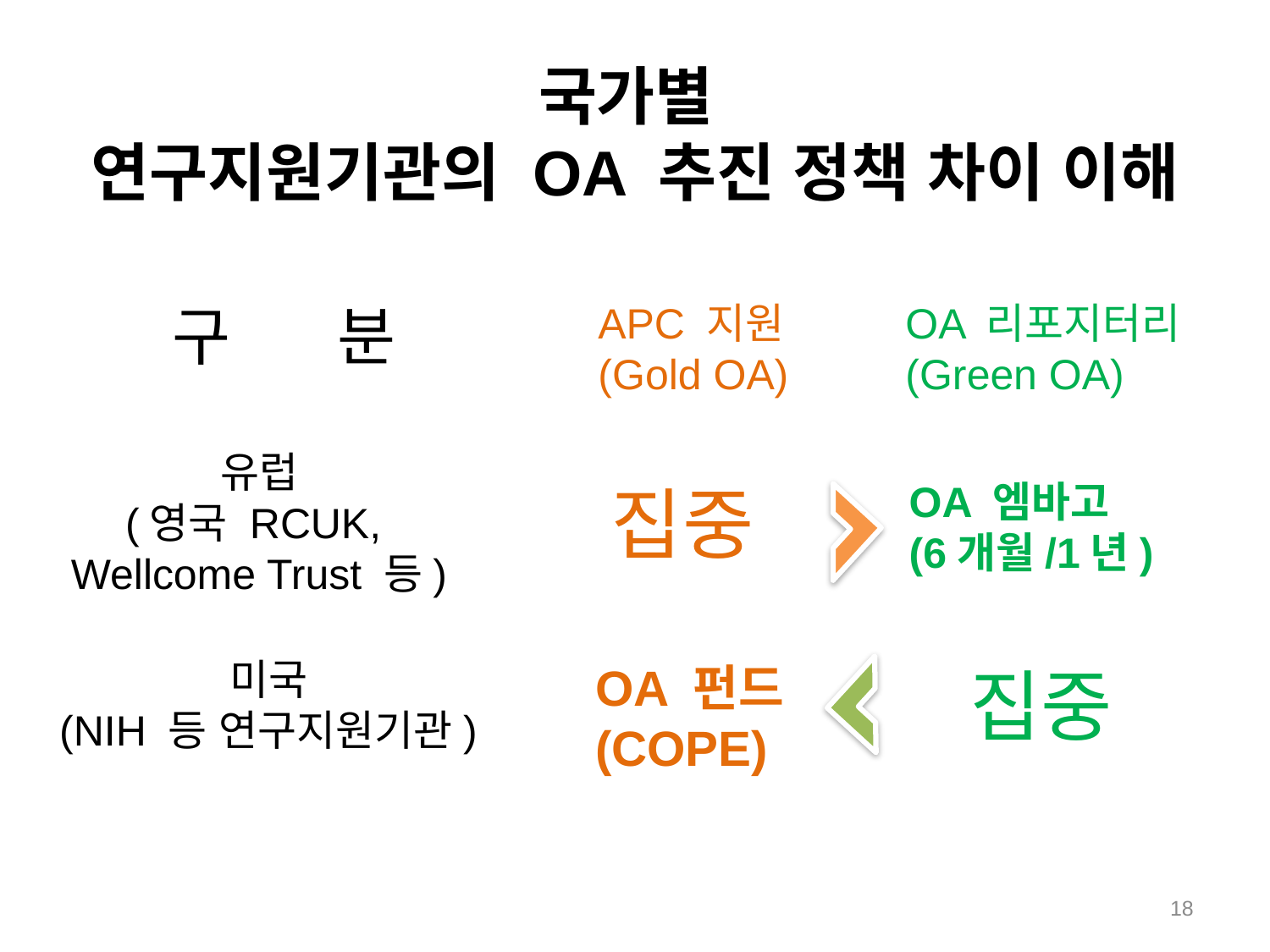

# 국가별 연구지원기관의 OA 추진 정책 차이 이해
구      분
OA 리포지터리
(Green OA)
APC 지원
(Gold OA)
유럽
(영국 RCUK,
Wellcome Trust 등)
집중
OA 엠바고
(6개월/1년)

미국
(NIH 등 연구지원기관)
OA 펀드
(COPE)
집중

18